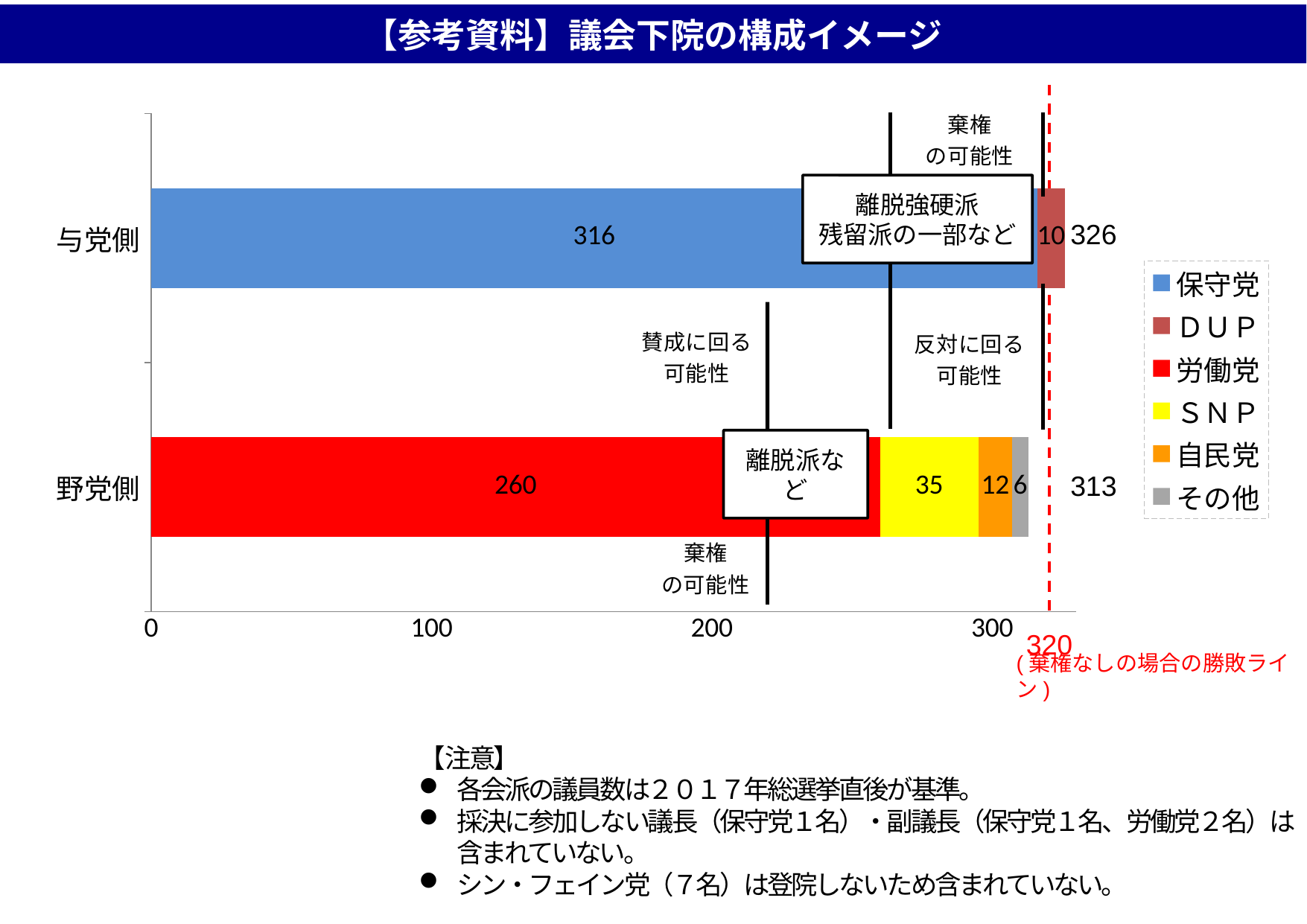

【参考資料】議会下院の構成イメージ
平成３０年１１月
外務省

### Chart

| Category | 保守党 | ＤＵＰ | 労働党 | ＳＮＰ | 自民党 | その他 |
|---|---|---|---|---|---|---|
| 野党側 | None | None | 260.0 | 35.0 | 12.0 | 6.0 |
| 与党側 | 316.0 | 10.0 | None | None | None | None |
離脱強硬派
残留派の一部など
326
離脱派など
313
320
(棄権なしの場合の勝敗ライン)
【注意】
各会派の議員数は２０１７年総選挙直後が基準。
採決に参加しない議長（保守党１名）・副議長（保守党１名、労働党２名）は含まれていない。
シン・フェイン党（７名）は登院しないため含まれていない。